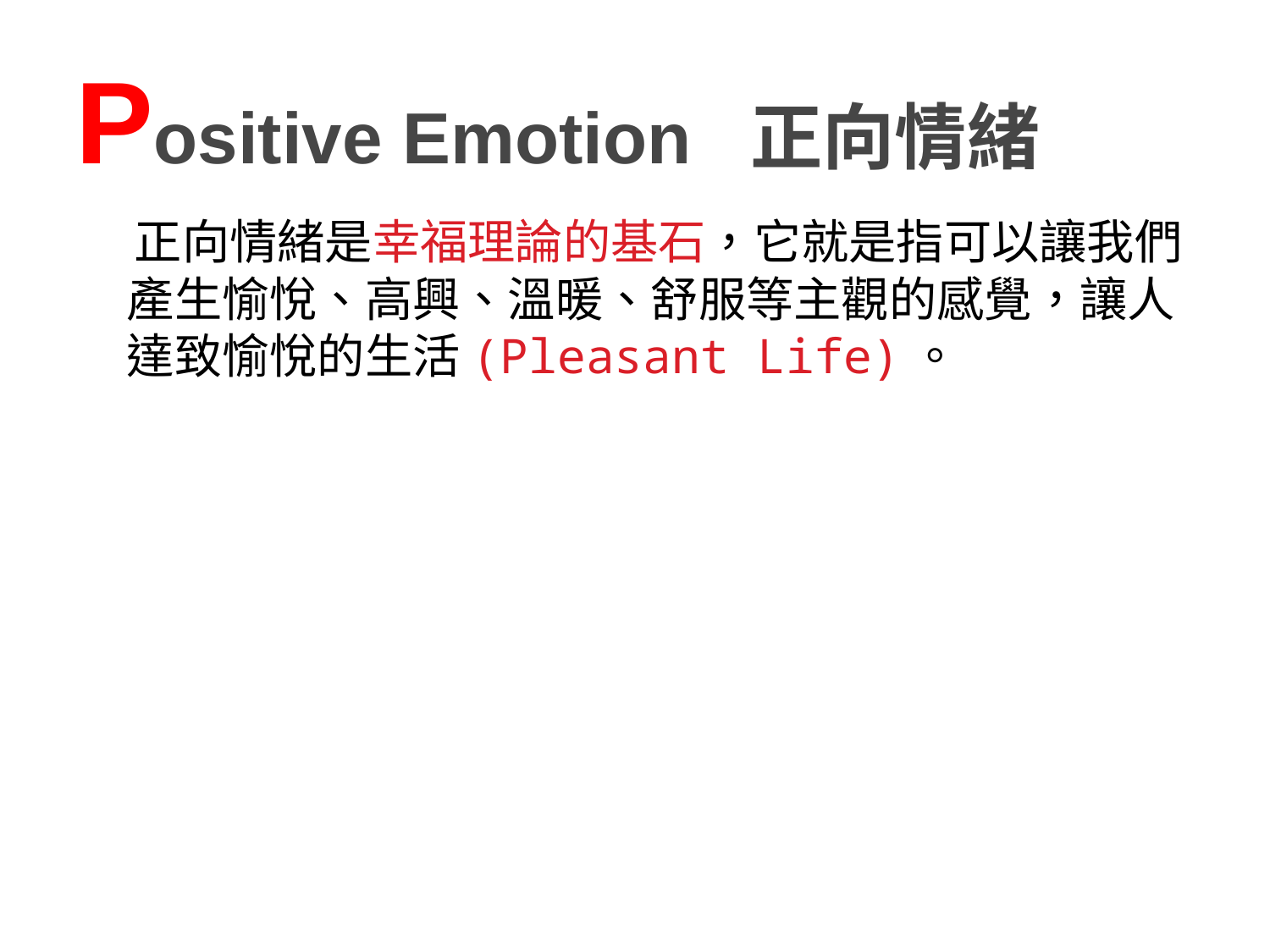

# Positive Emotion  正向情緒
   正向情緒是幸福理論的基石，它就是指可以讓我們產生愉悅、高興、溫暖、舒服等主觀的感覺，讓人達致愉悅的生活(Pleasant Life)。